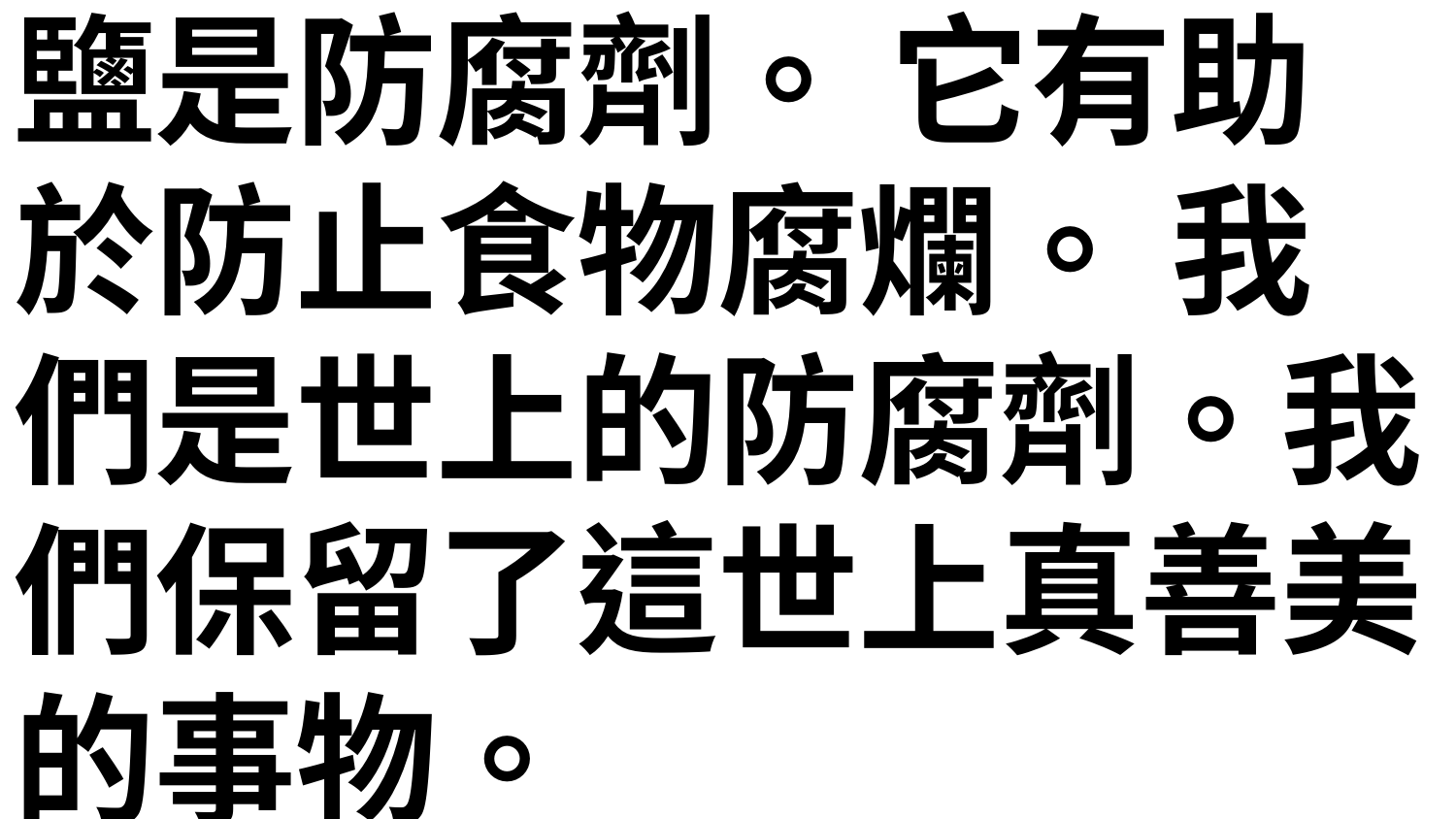

鹽是防腐劑。 它有助於防止食物腐爛。 我們是世上的防腐劑。我們保留了這世上真善美的事物。